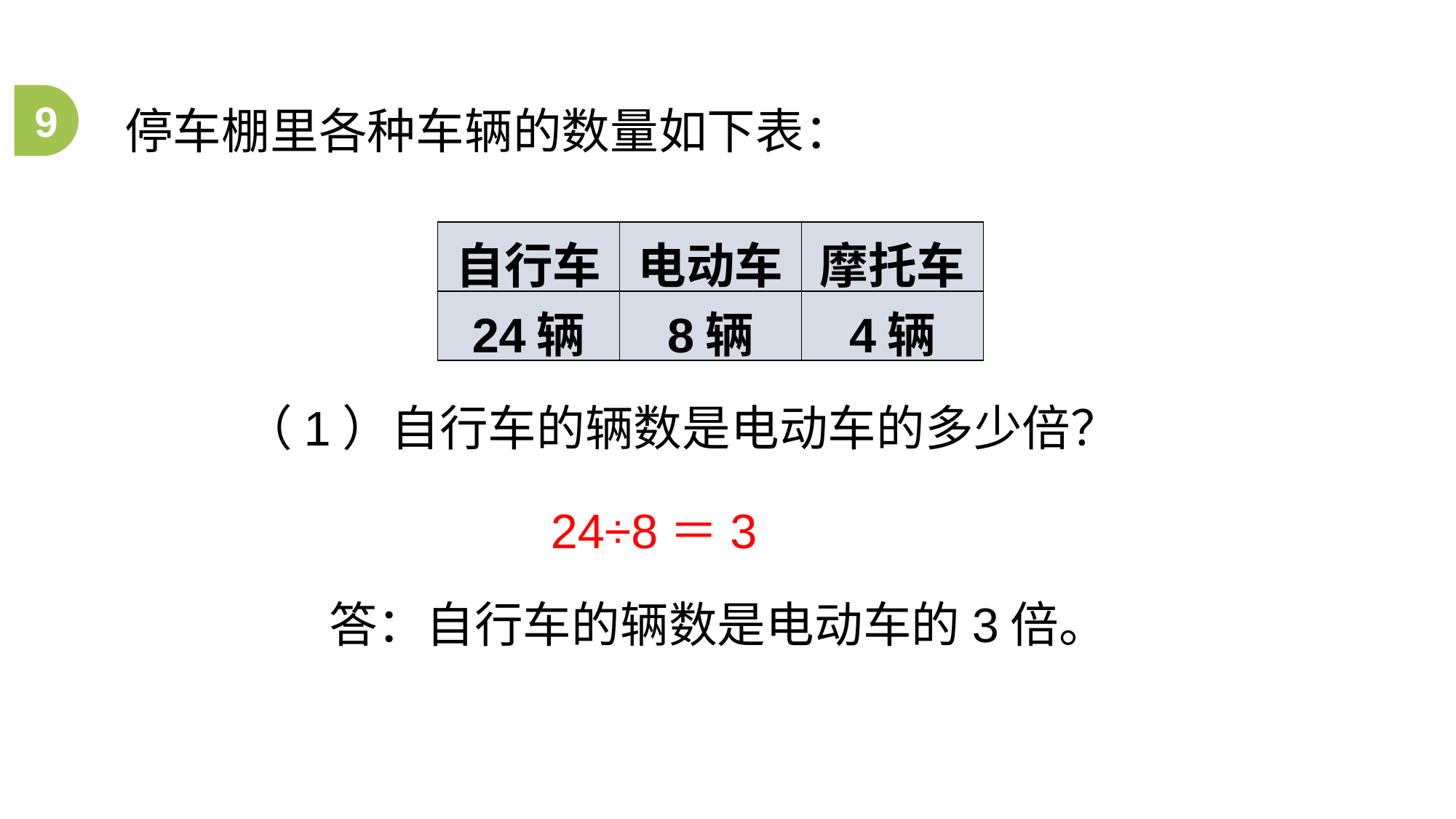

9
停车棚里各种车辆的数量如下表：
| 自行车 | 电动车 | 摩托车 |
| --- | --- | --- |
| 24辆 | 8辆 | 4辆 |
（1）自行车的辆数是电动车的多少倍？
24÷8＝3
答：自行车的辆数是电动车的3倍。